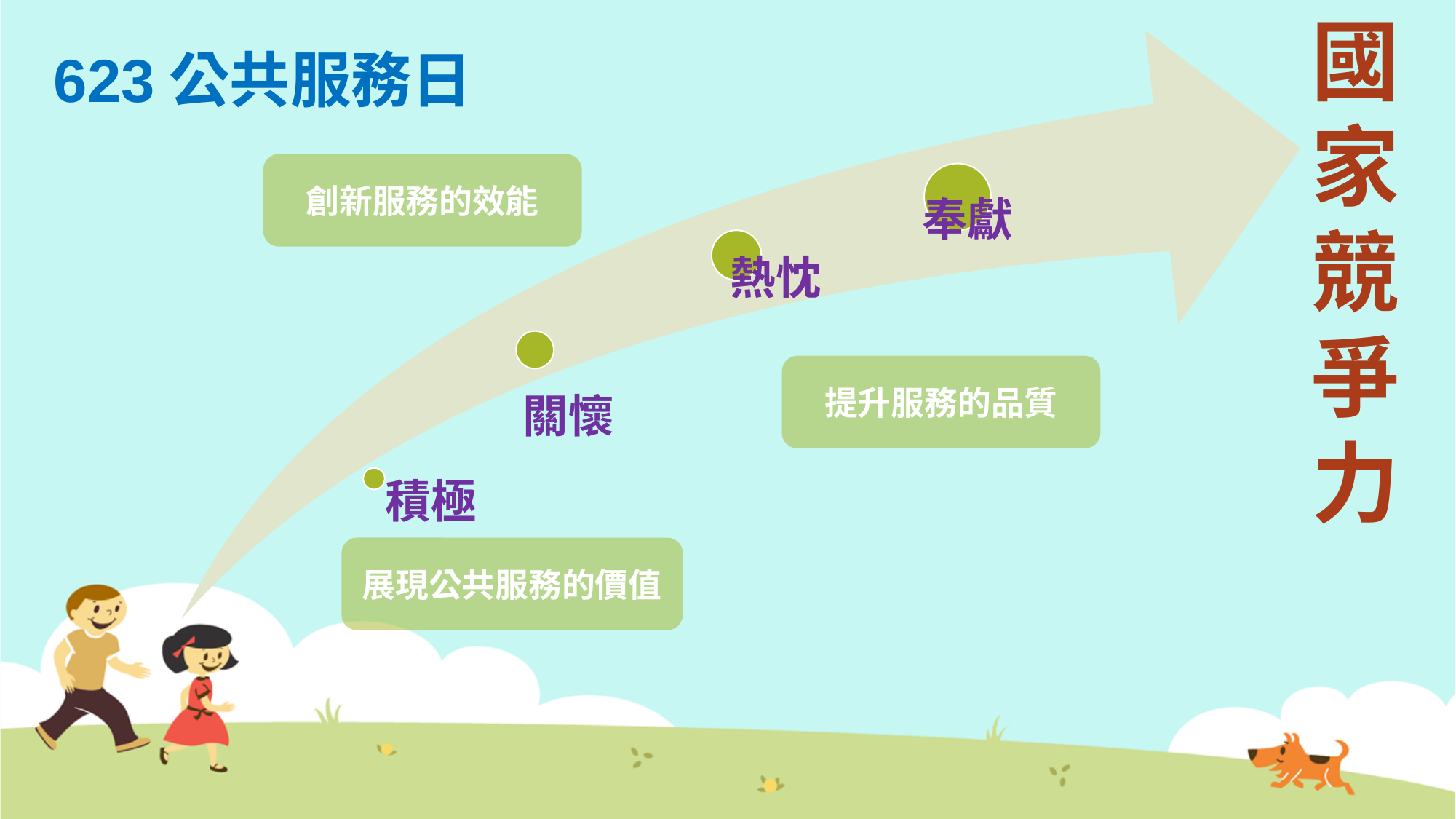

國家競爭力
# 623公共服務日
積極

熱忱
奉獻
創新服務的效能
提升服務的品質
關懷
展現公共服務的價值